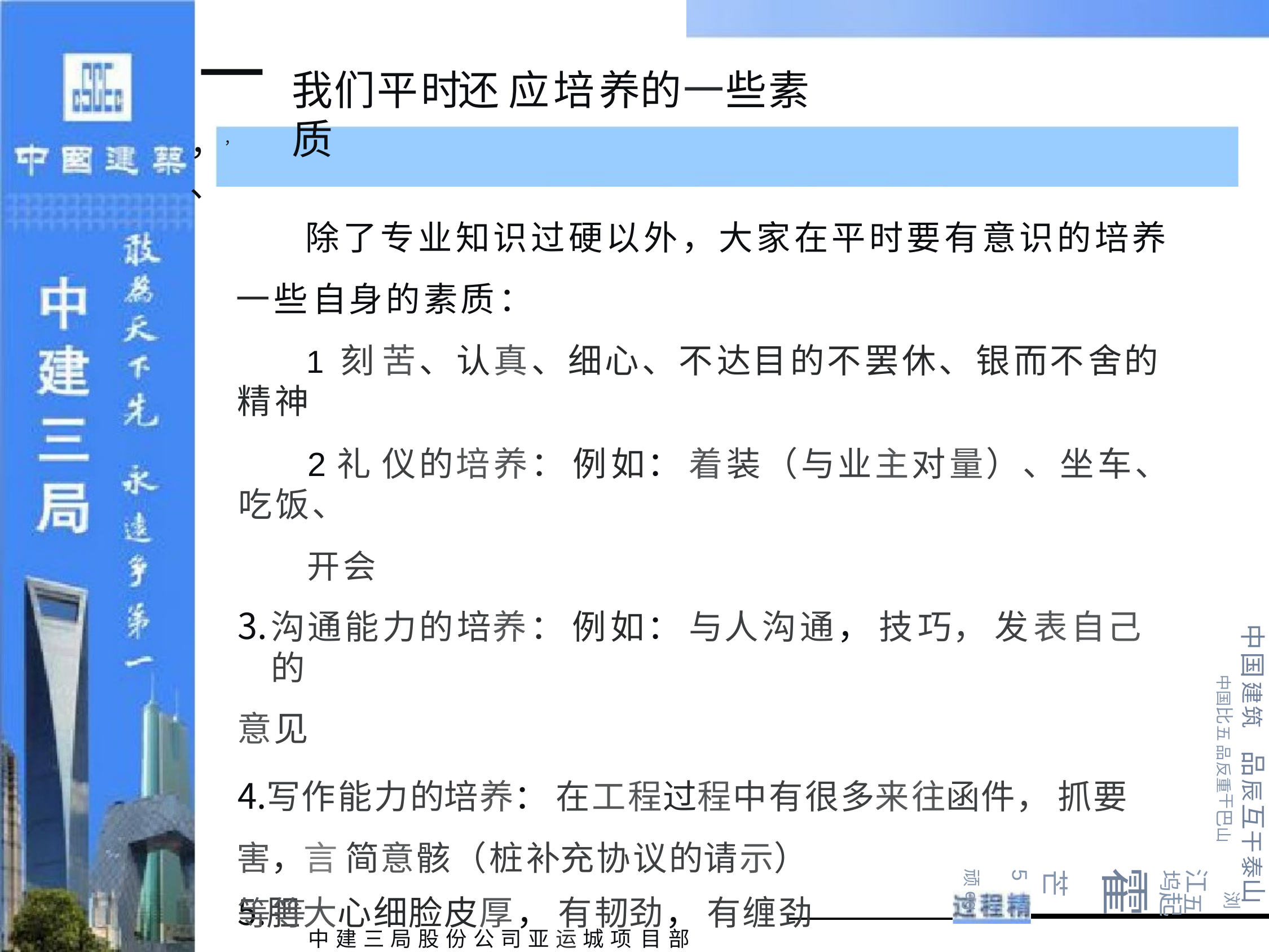

# －，，、
我们平时还 应培养的一些素质

除了专业知识过硬以外，大家在平时要有意识的培养 一些自身的素质：
1 刻 苦、认真、细心、不达目的不罢休、银而不舍的精神
2礼 仪的培养： 例如： 着装（与业主对量）、坐车、吃饭、
开会
沟通能力的培养： 例如： 与人沟通， 技巧， 发表自己的
意见
写作能力的培养： 在工程过程中有很多来往函件， 抓要害，  言 简意骸（桩补充协议的请示）
胆大心细脸皮厚， 有韧劲， 有缠劲
中国建筑
中国比五 品反重干巴山
品辰互干泰山
浏
江五
坞起
霍
芒5
顽og

等等
中 建 三 局 股 份 公 司 亚 运 城 项 目部